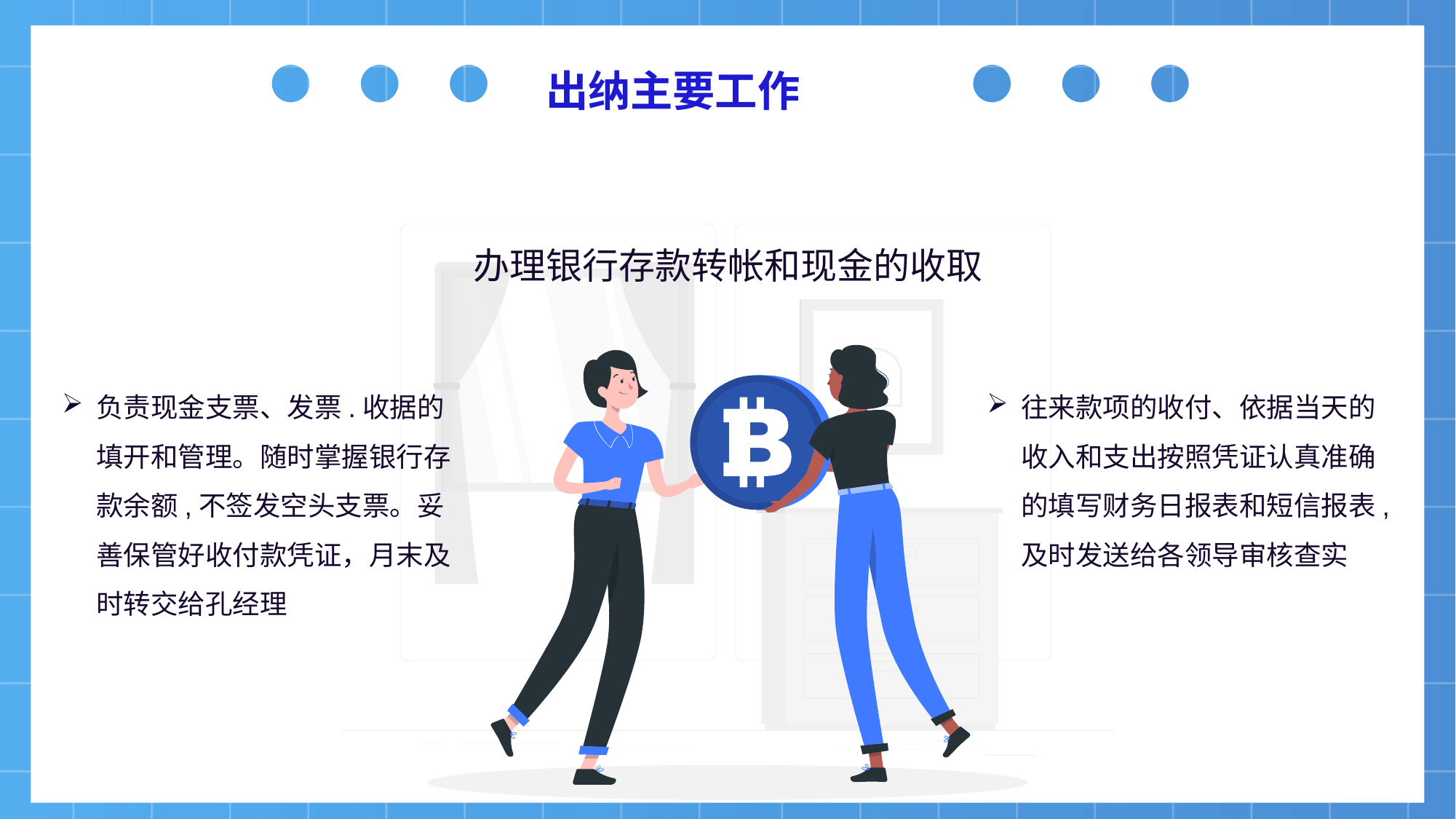

出纳主要工作

办理银行存款转帐和现金的收取
负责现金支票、发票.收据的填开和管理。随时掌握银行存款余额,不签发空头支票。妥善保管好收付款凭证，月末及时转交给孔经理
往来款项的收付、依据当天的收入和支出按照凭证认真准确的填写财务日报表和短信报表,及时发送给各领导审核查实